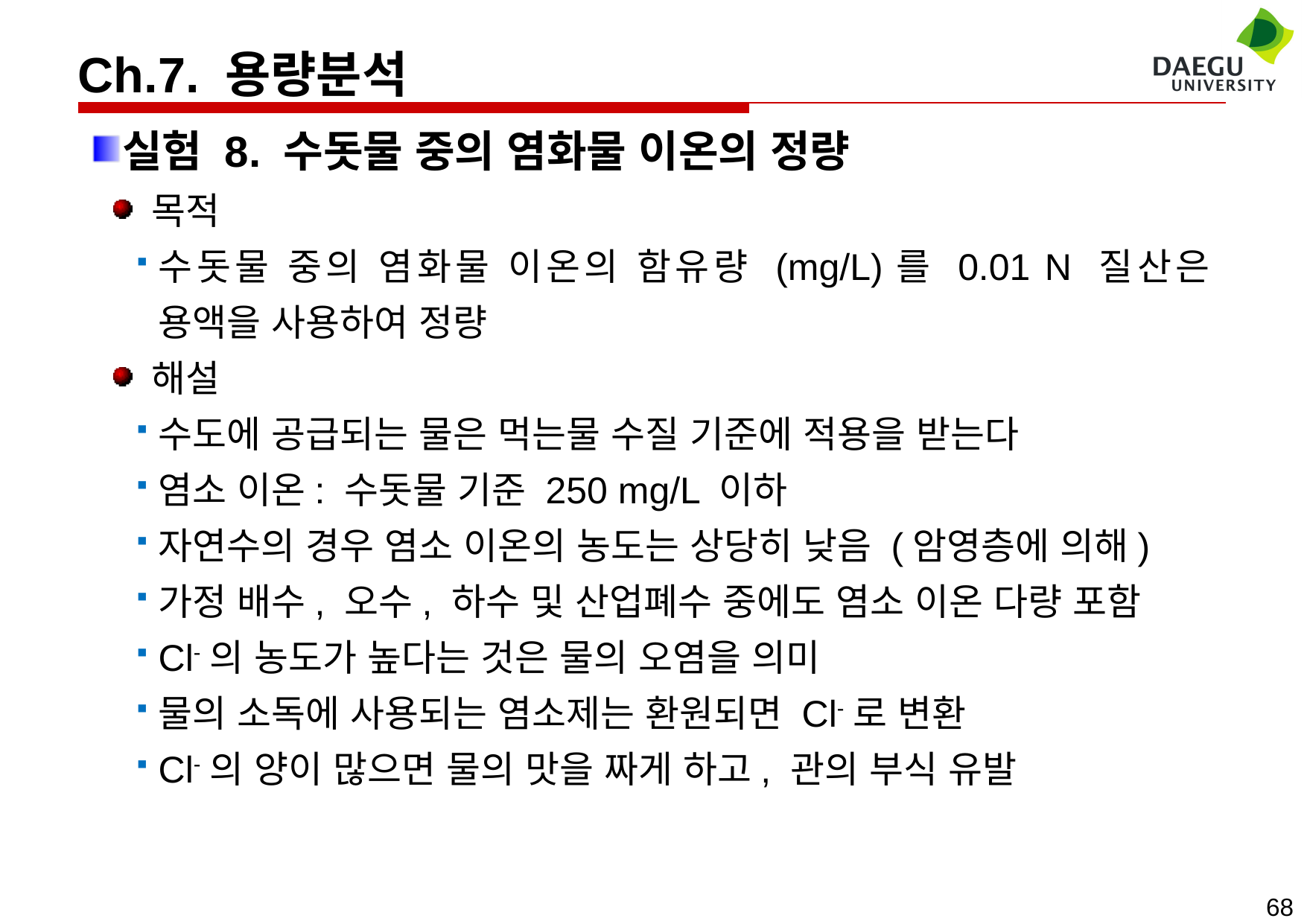

Ch.7. 용량분석
실험 8. 수돗물 중의 염화물 이온의 정량
 목적
수돗물 중의 염화물 이온의 함유량 (mg/L)를 0.01 N 질산은 용액을 사용하여 정량
 해설
수도에 공급되는 물은 먹는물 수질 기준에 적용을 받는다
염소 이온: 수돗물 기준 250 mg/L 이하
자연수의 경우 염소 이온의 농도는 상당히 낮음 (암영층에 의해)
가정 배수, 오수, 하수 및 산업폐수 중에도 염소 이온 다량 포함
Cl-의 농도가 높다는 것은 물의 오염을 의미
물의 소독에 사용되는 염소제는 환원되면 Cl-로 변환
Cl-의 양이 많으면 물의 맛을 짜게 하고, 관의 부식 유발
68